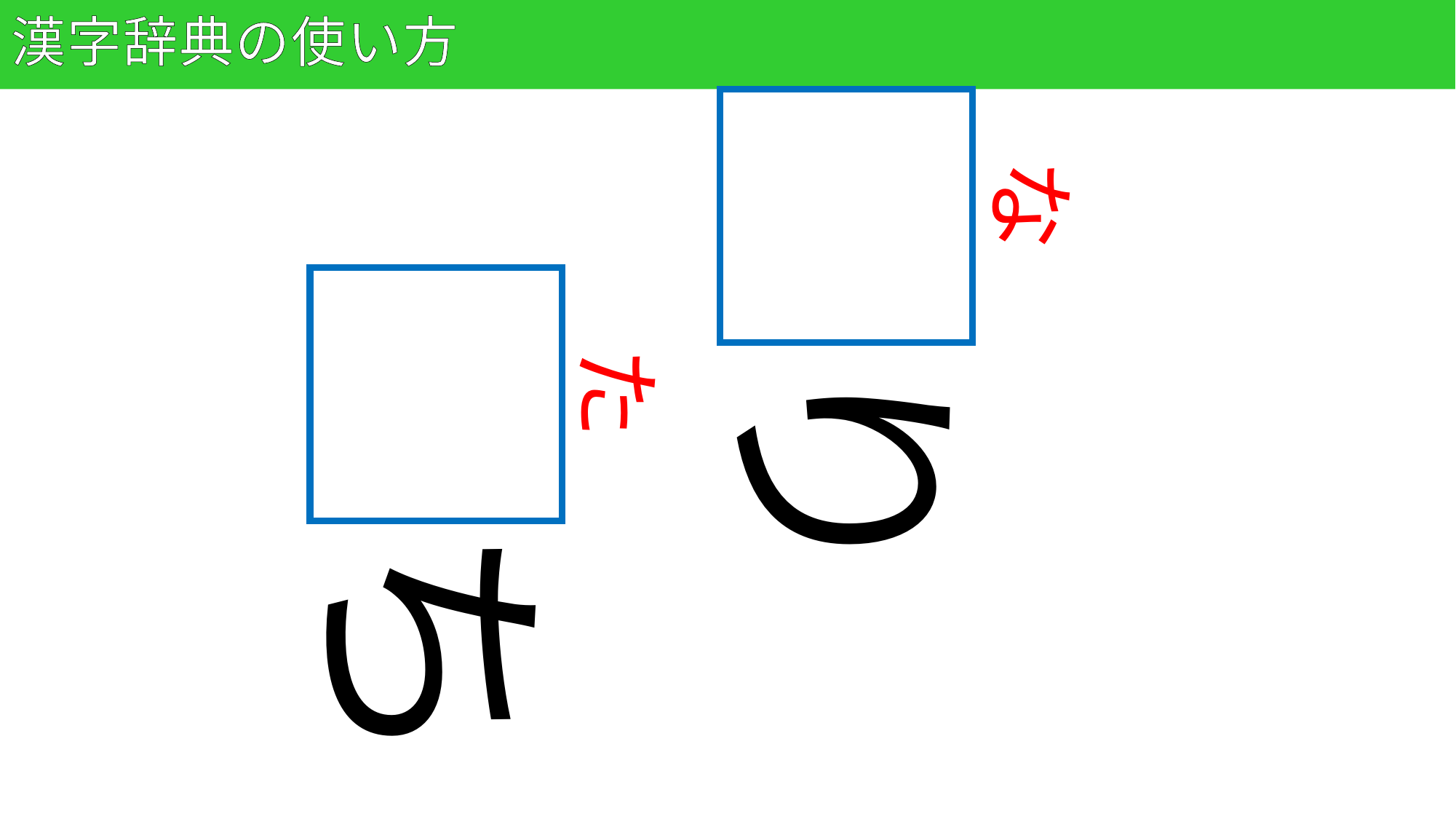

# 漢字辞典の使い方
27
成り

な
立ち

た